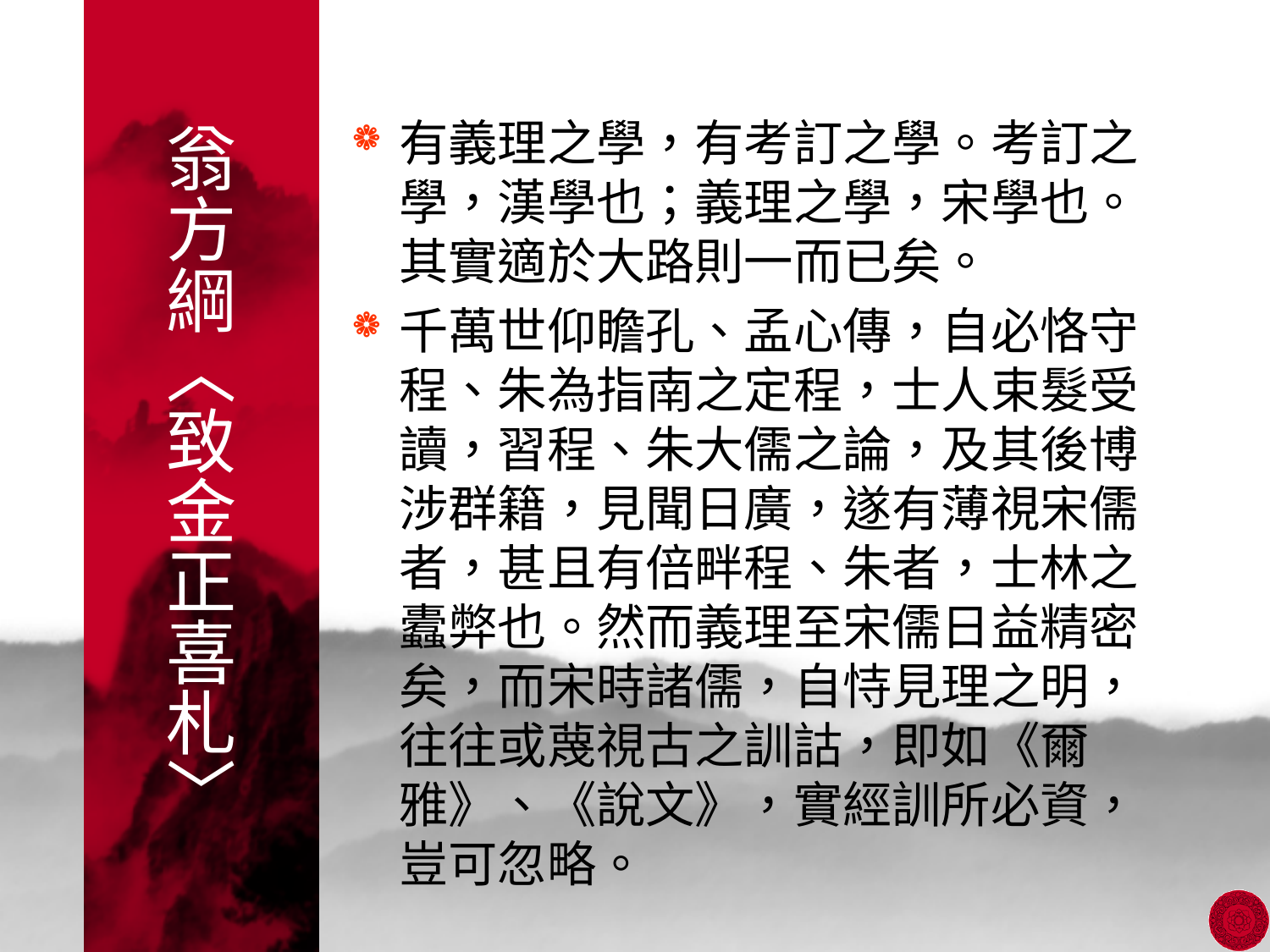

有義理之學，有考訂之學。考訂之學，漢學也；義理之學，宋學也。其實適於大路則一而已矣。
千萬世仰瞻孔、孟心傳，自必恪守程、朱為指南之定程，士人束髮受讀，習程、朱大儒之論，及其後博涉群籍，見聞日廣，遂有薄視宋儒者，甚且有倍畔程、朱者，士林之蠹弊也。然而義理至宋儒日益精密矣，而宋時諸儒，自恃見理之明，往往或蔑視古之訓詁，即如《爾雅》、《說文》，實經訓所必資，豈可忽略。
# 翁方綱〈致金正喜札〉